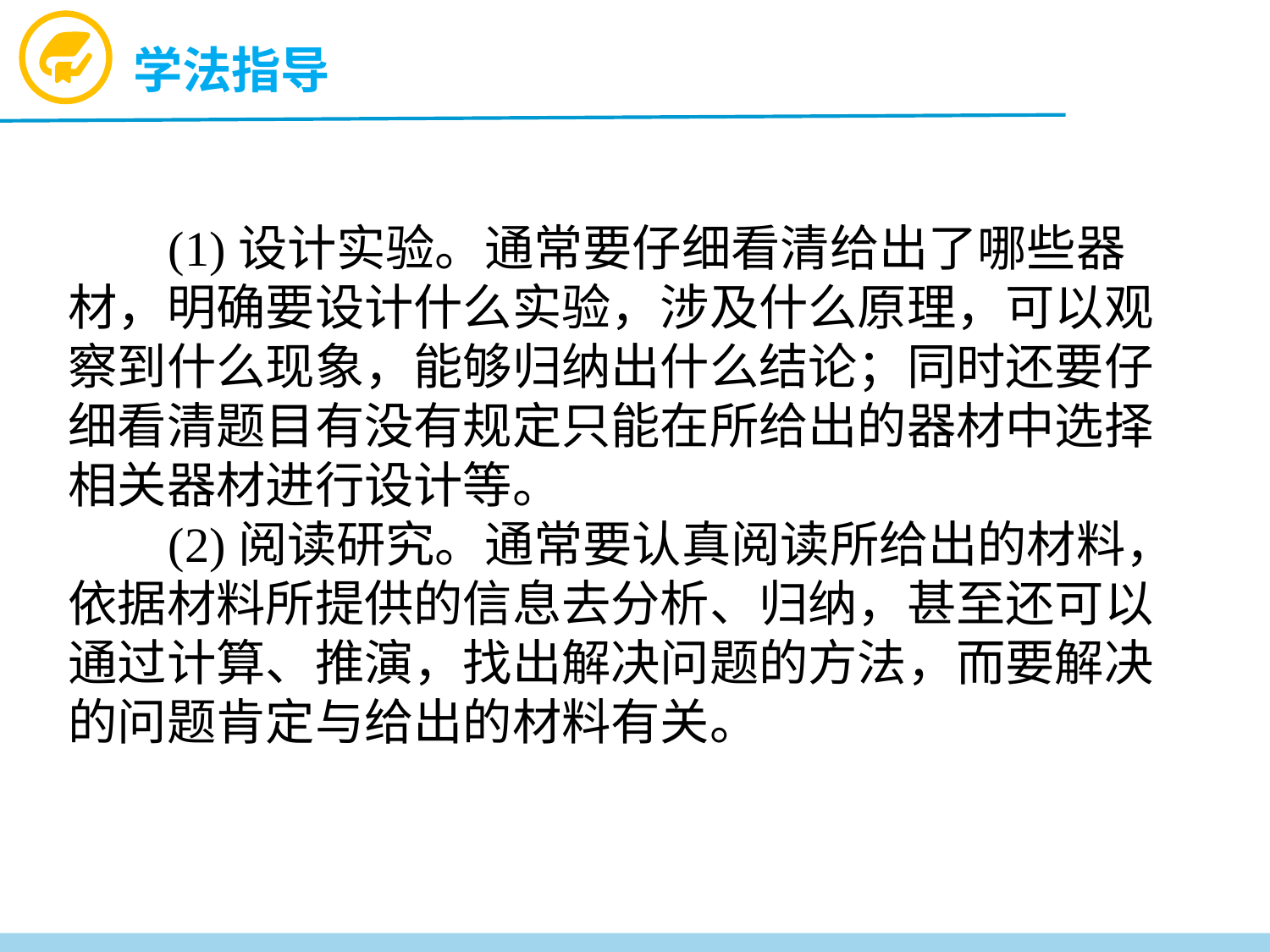

学法指导
(1)设计实验。通常要仔细看清给出了哪些器材，明确要设计什么实验，涉及什么原理，可以观察到什么现象，能够归纳出什么结论；同时还要仔细看清题目有没有规定只能在所给出的器材中选择相关器材进行设计等。
(2)阅读研究。通常要认真阅读所给出的材料，依据材料所提供的信息去分析、归纳，甚至还可以通过计算、推演，找出解决问题的方法，而要解决的问题肯定与给出的材料有关。